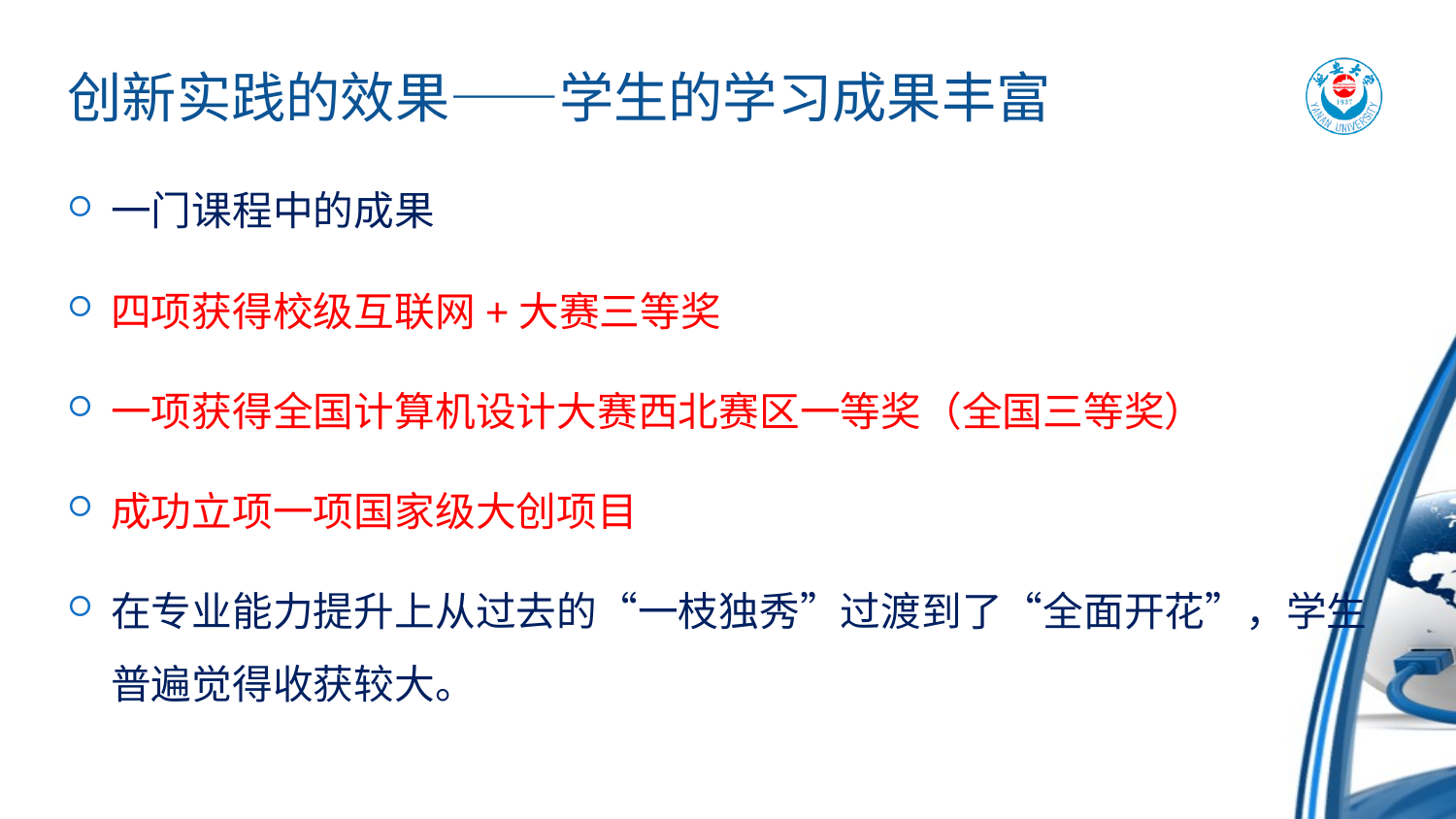

# 创新实践的效果——学生的学习成果丰富
一门课程中的成果
四项获得校级互联网+大赛三等奖
一项获得全国计算机设计大赛西北赛区一等奖（全国三等奖）
成功立项一项国家级大创项目
在专业能力提升上从过去的“一枝独秀”过渡到了“全面开花”，学生普遍觉得收获较大。